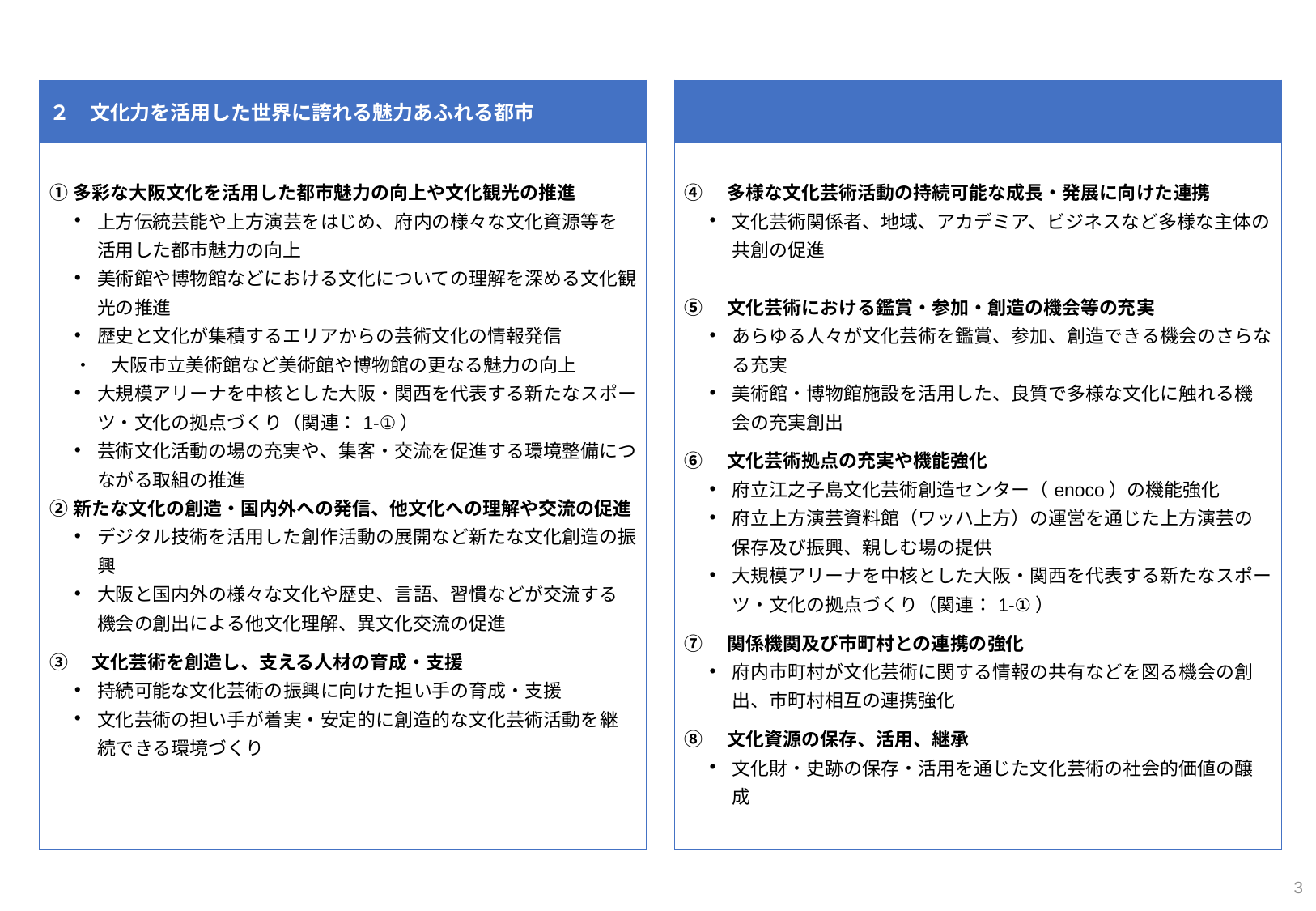

|  |
| --- |
| ④　多様な文化芸術活動の持続可能な成長・発展に向けた連携 文化芸術関係者、地域、アカデミア、ビジネスなど多様な主体の共創の促進 ⑤　文化芸術における鑑賞・参加・創造の機会等の充実 あらゆる人々が文化芸術を鑑賞、参加、創造できる機会のさらなる充実 美術館・博物館施設を活用した、良質で多様な文化に触れる機会の充実創出 ⑥　文化芸術拠点の充実や機能強化 府立江之子島文化芸術創造センター（enoco）の機能強化 府立上方演芸資料館（ワッハ上方）の運営を通じた上方演芸の保存及び振興、親しむ場の提供 大規模アリーナを中核とした大阪・関西を代表する新たなスポーツ・文化の拠点づくり（関連：1-①） ⑦　関係機関及び市町村との連携の強化 府内市町村が文化芸術に関する情報の共有などを図る機会の創出、市町村相互の連携強化 ⑧　文化資源の保存、活用、継承 文化財・史跡の保存・活用を通じた文化芸術の社会的価値の醸成 |
| ２　文化力を活用した世界に誇れる魅力あふれる都市 |
| --- |
| ①多彩な大阪文化を活用した都市魅力の向上や文化観光の推進 上方伝統芸能や上方演芸をはじめ、府内の様々な文化資源等を活用した都市魅力の向上 美術館や博物館などにおける文化についての理解を深める文化観光の推進 歴史と文化が集積するエリアからの芸術文化の情報発信 ・　大阪市立美術館など美術館や博物館の更なる魅力の向上　 大規模アリーナを中核とした大阪・関西を代表する新たなスポーツ・文化の拠点づくり（関連：1-①） 芸術文化活動の場の充実や、集客・交流を促進する環境整備につながる取組の推進 ②新たな文化の創造・国内外への発信、他文化への理解や交流の促進 デジタル技術を活用した創作活動の展開など新たな文化創造の振興 大阪と国内外の様々な文化や歴史、言語、習慣などが交流する機会の創出による他文化理解、異文化交流の促進 ③　文化芸術を創造し、支える人材の育成・支援 持続可能な文化芸術の振興に向けた担い手の育成・支援 文化芸術の担い手が着実・安定的に創造的な文化芸術活動を継続できる環境づくり |
3